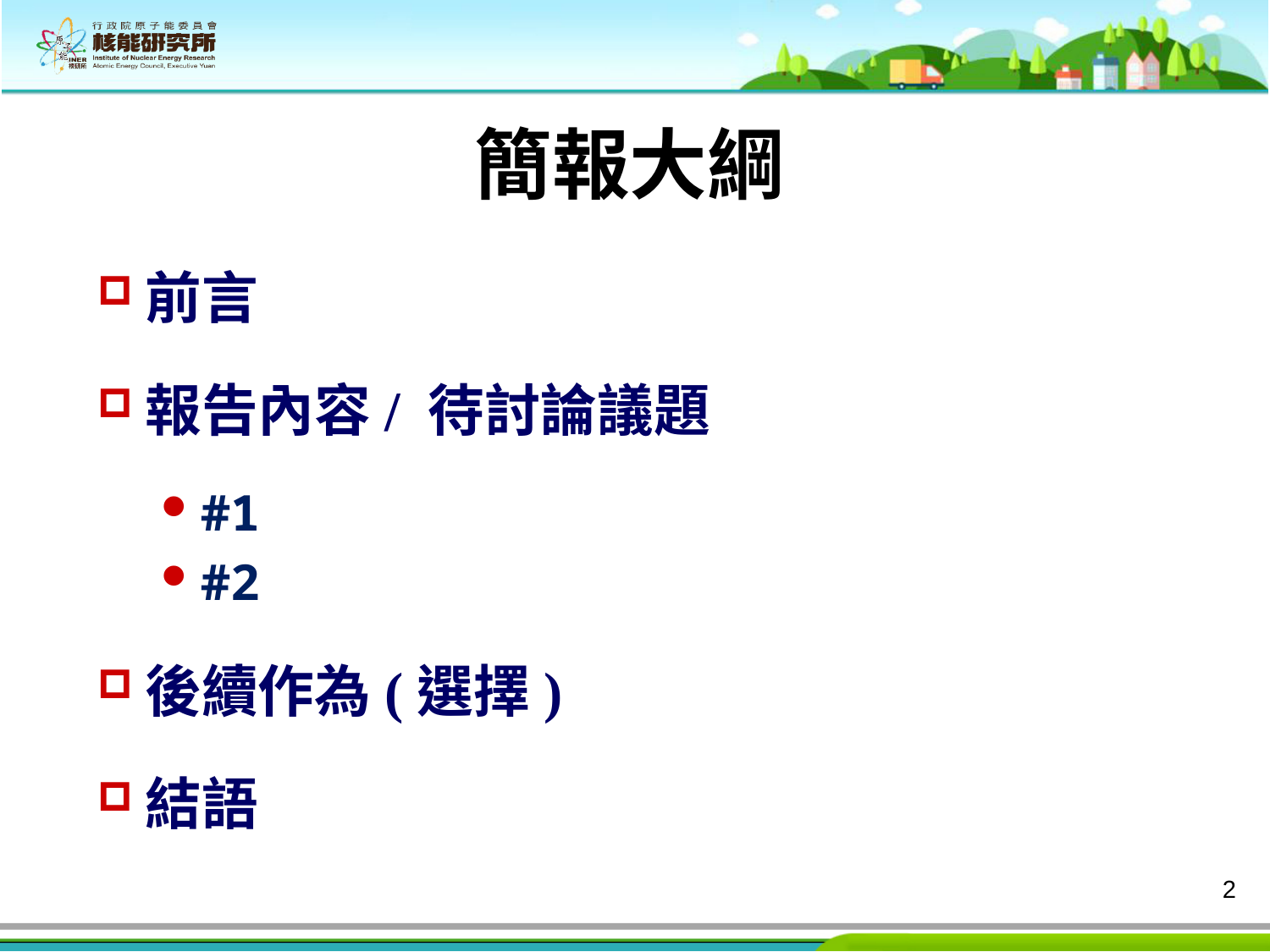

# 簡報大綱
前言
報告內容/ 待討論議題
#1
#2
後續作為(選擇)
結語

2